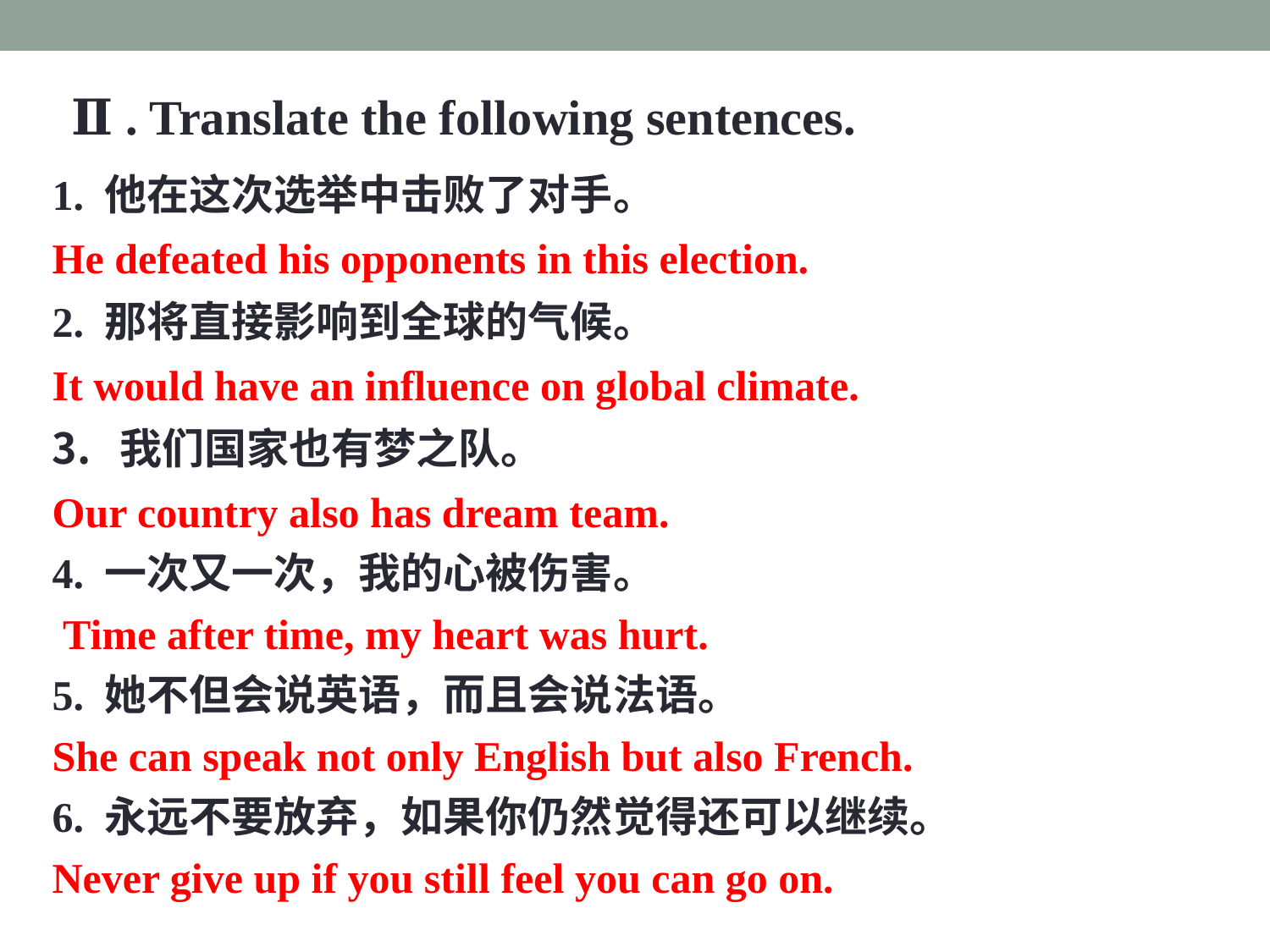

Ⅱ . Translate the following sentences.
1. 他在这次选举中击败了对手。
He defeated his opponents in this election.
2. 那将直接影响到全球的气候。
It would have an influence on global climate.
 我们国家也有梦之队。
Our country also has dream team.
4. 一次又一次，我的心被伤害。
 Time after time, my heart was hurt.
5. 她不但会说英语，而且会说法语。
She can speak not only English but also French.
6. 永远不要放弃，如果你仍然觉得还可以继续。
Never give up if you still feel you can go on.